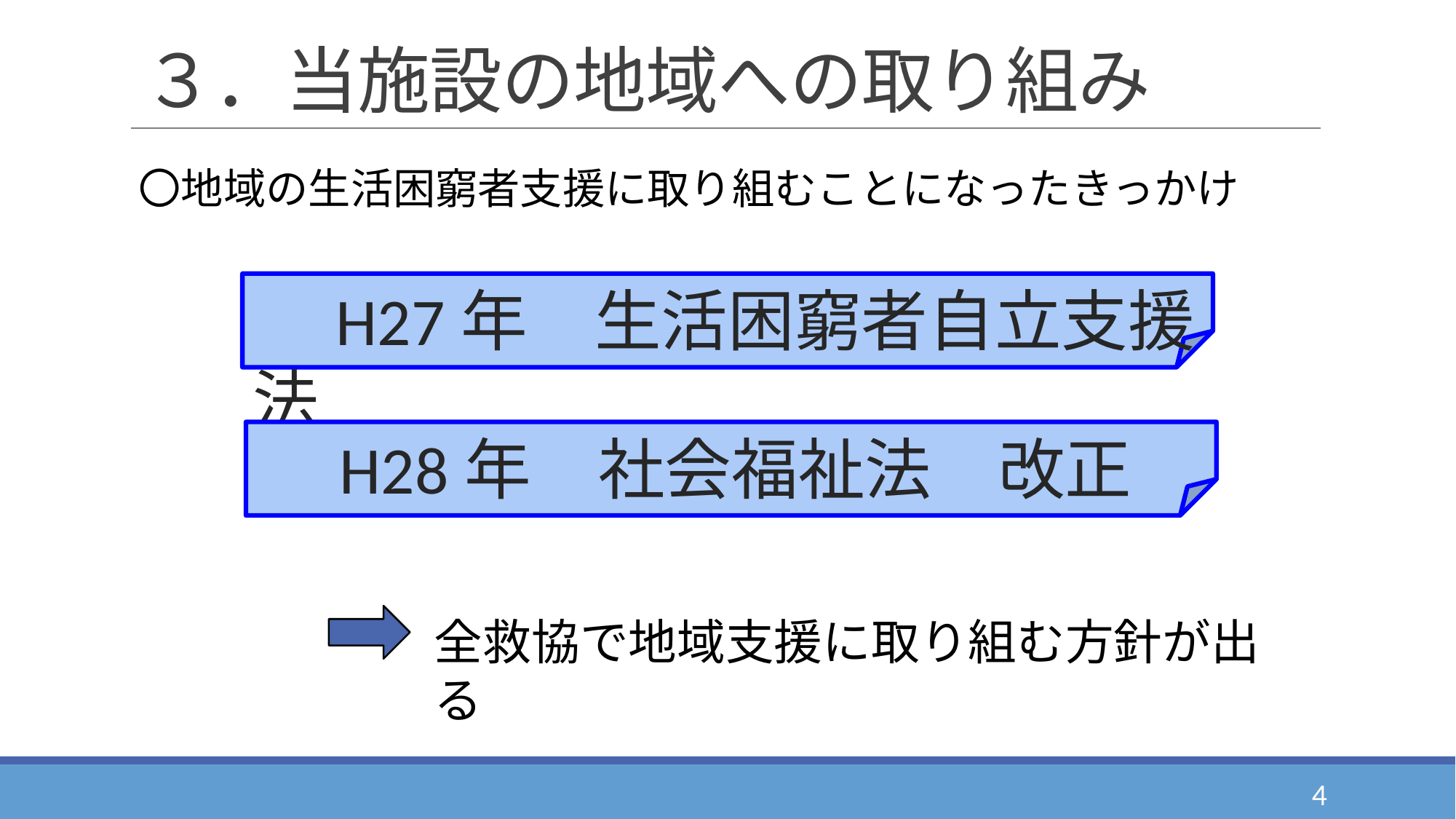

# ３．当施設の地域への取り組み
〇地域の生活困窮者支援に取り組むことになったきっかけ
　H27年　生活困窮者自立支援法
　H28年　社会福祉法　改正

全救協で地域支援に取り組む方針が出る
4